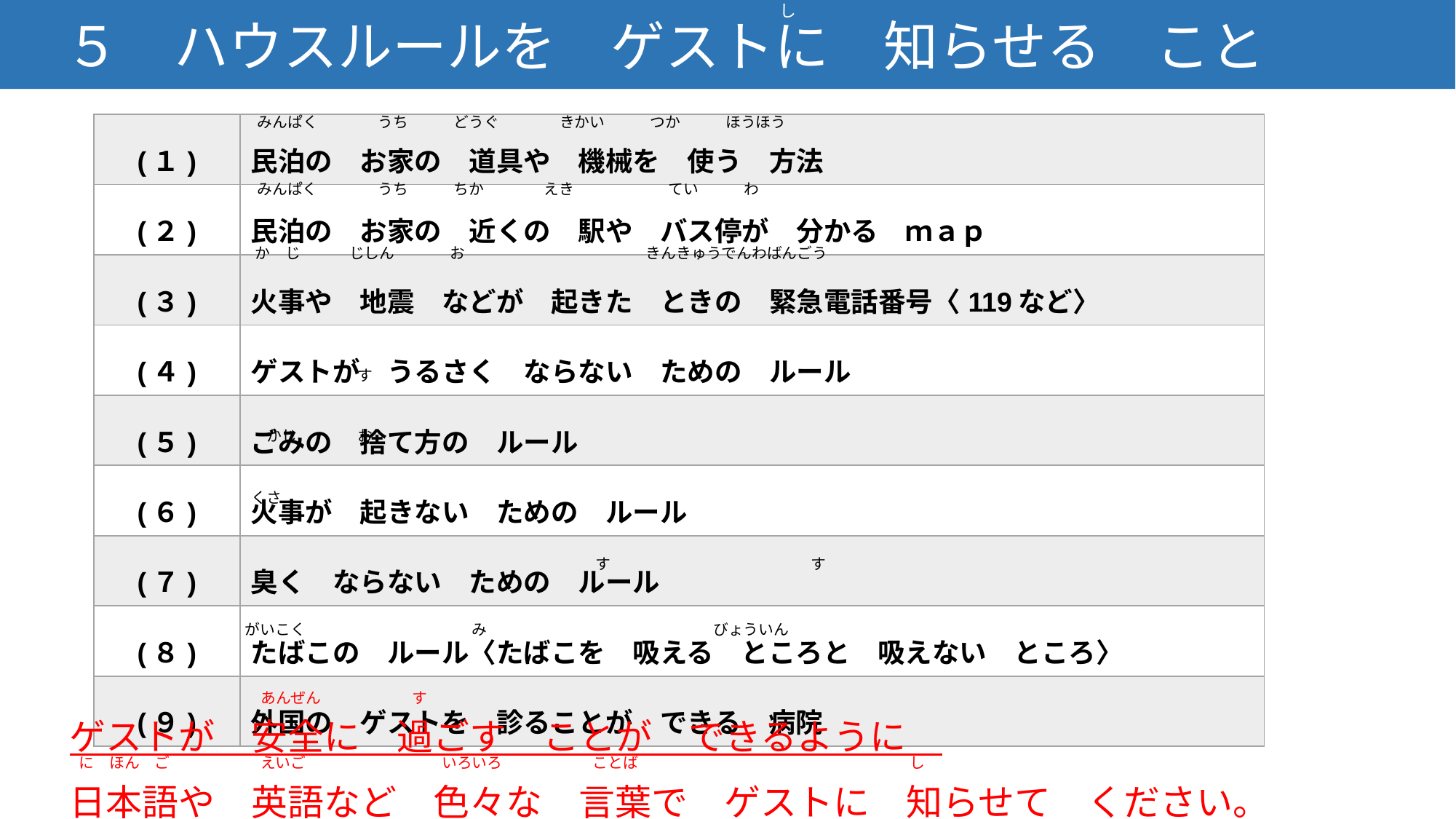

５　ハウスルールを　ゲストに　知らせる　こと

　　　し
みんぱく　　　　うち　　　どうぐ　　　　きかい　　　つか　　　ほうほう
| (１) | 民泊の　お家の　道具や　機械を　使う　方法 |
| --- | --- |
| (２) | 民泊の　お家の　近くの　駅や　バス停が　分かる　ｍａｐ |
| (３) | 火事や　地震　などが　起きた　ときの　緊急電話番号〈119など〉 |
| (４) | ゲストが　うるさく　ならない　ための　ルール |
| (５) | ごみの　捨て方の　ルール |
| (６) | 火事が　起きない　ための　ルール |
| (７) | 臭く　ならない　ための　ルール |
| (８) | たばこの　ルール〈たばこを　吸える　ところと　吸えない　ところ〉 |
| (９) | 外国の　ゲストを　診ることが　できる　病院 |
みんぱく　　　　うち　　　ちか　　　　えき　　　　　　 てい　　　わ
か　じ　　　 じしん                お　　　　　　　　　　　　きんきゅうでんわばんごう
　　　　　　　す
　　　かじ　　　　お
　　くさ
　　　　　　　　　　　　　　　　　　　　　　　　す　　　　　　　　　　　　　 す
がいこく　　　　　　　　　　　み　　　　　　　　　　　　　　　びょういん
　　　　　　あんぜん　　　　　　す
ゲストが　安全に　過ごす　ことが　できるように
日本語や　英語など　色々な　言葉で　ゲストに　知らせて　ください。
に　ほん　ご　　　　　　えいご　　　　　　　　　いろいろ　　　　　　ことば　　　　　　　　　　　　　　　　　　し